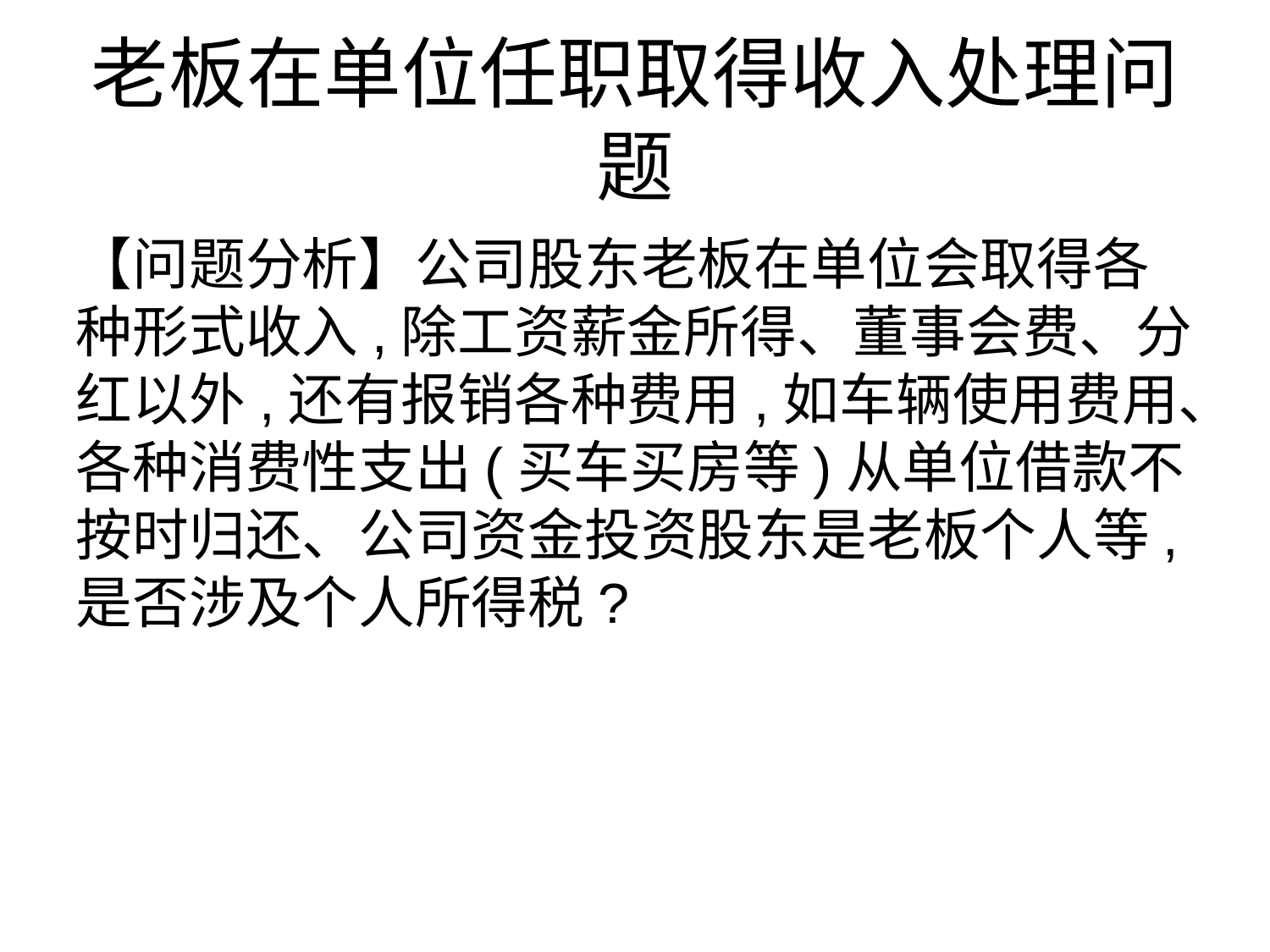

# 老板在单位任职取得收入处理问题
【问题分析】公司股东老板在单位会取得各种形式收入,除工资薪金所得、董事会费、分红以外,还有报销各种费用,如车辆使用费用、各种消费性支出(买车买房等)从单位借款不按时归还、公司资金投资股东是老板个人等,是否涉及个人所得税?